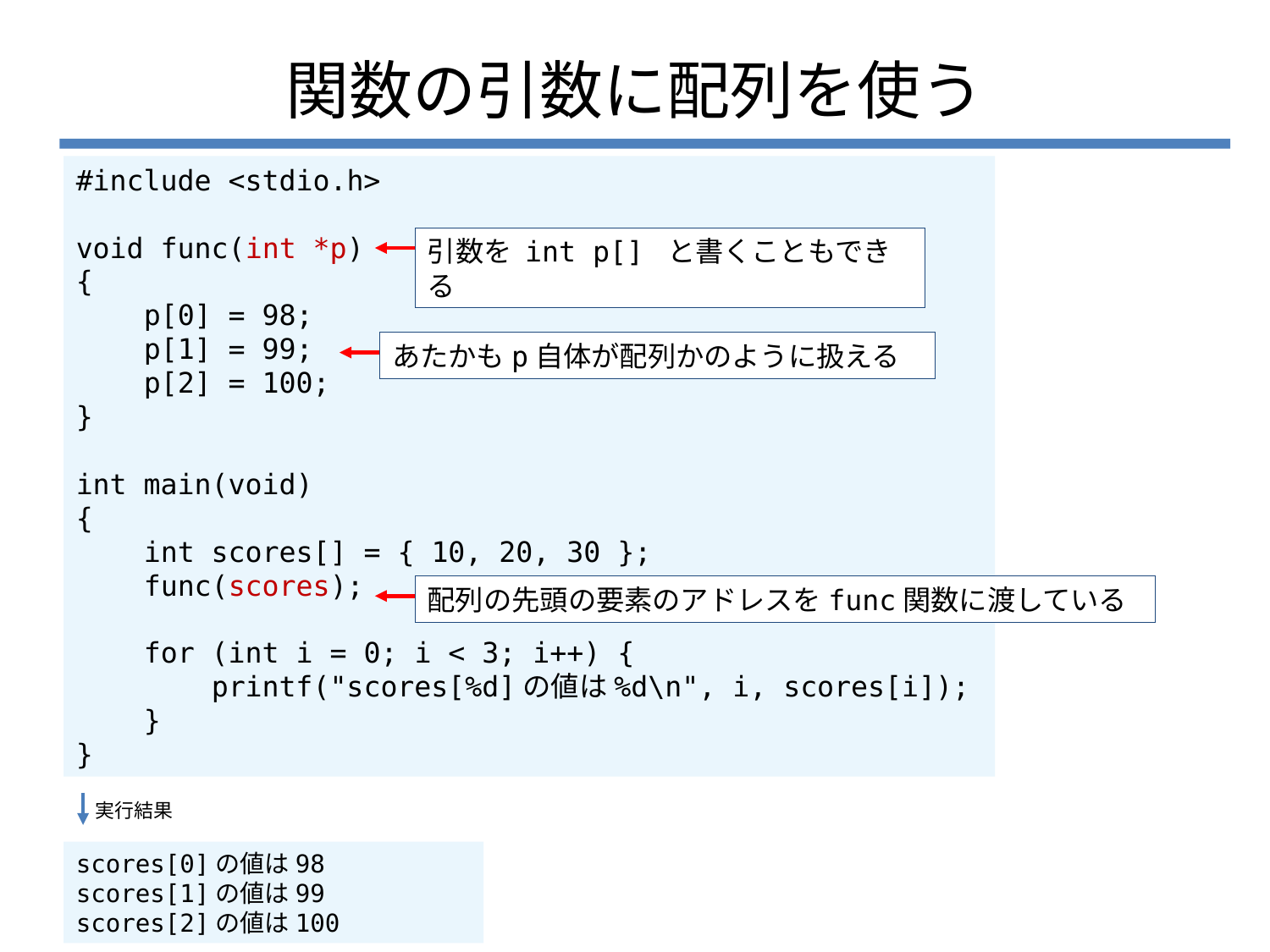

# 関数の引数に配列を使う
#include <stdio.h>

void func(int *p)
{
    p[0] = 98;
    p[1] = 99;
    p[2] = 100;
}

int main(void)
{
    int scores[] = { 10, 20, 30 };
    func(scores);

    for (int i = 0; i < 3; i++) {
        printf("scores[%d]の値は%d\n", i, scores[i]);
    }
}
引数を int p[] と書くこともできる
あたかもp自体が配列かのように扱える
配列の先頭の要素のアドレスをfunc関数に渡している
実行結果
scores[0]の値は98
scores[1]の値は99
scores[2]の値は100